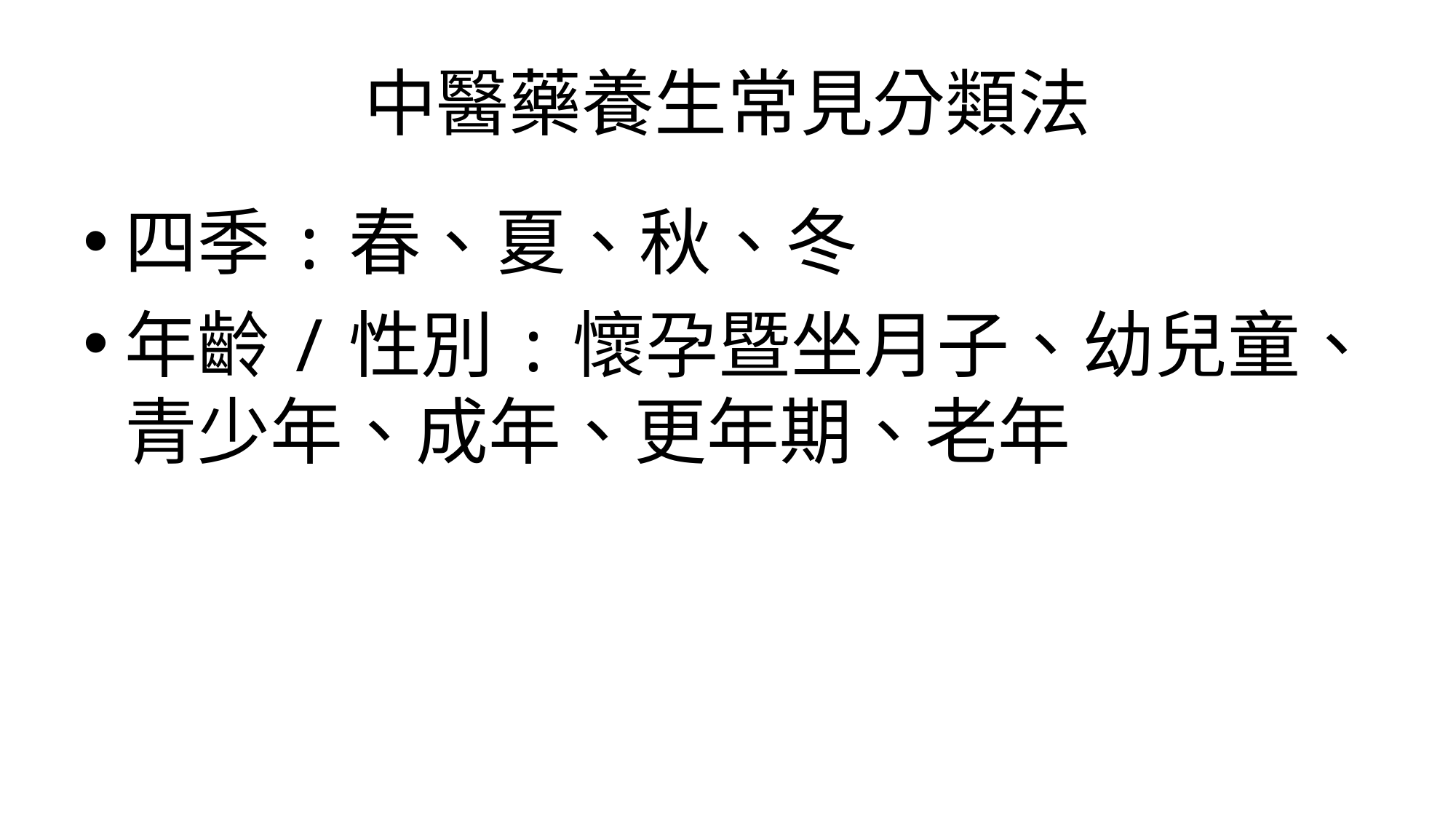

# 中醫藥養生常見分類法
四季:春、夏、秋、冬
年齡/性別:懷孕暨坐月子、幼兒童、青少年、成年、更年期、老年